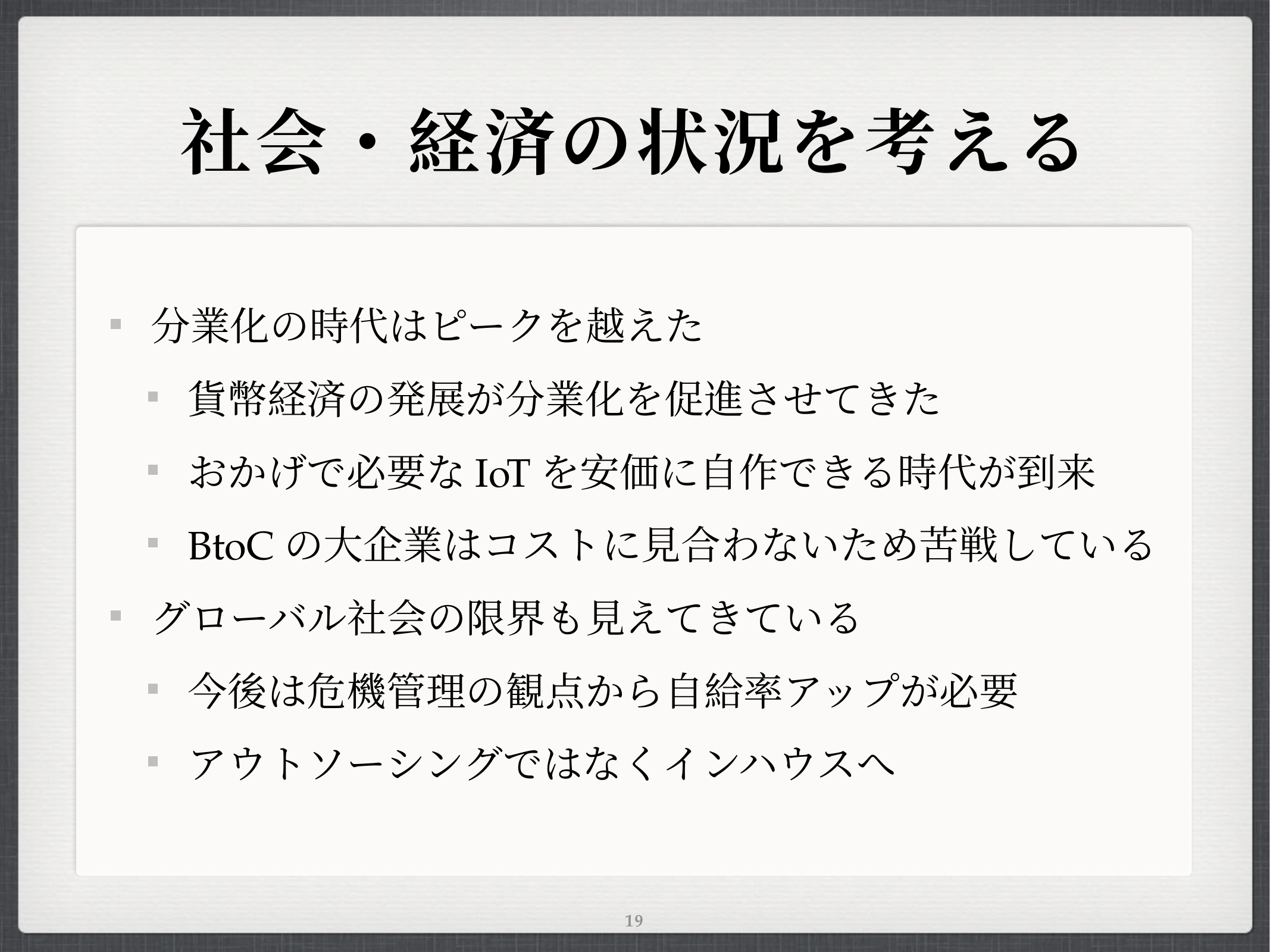

# 社会・経済の状況を考える
分業化の時代はピークを越えた
貨幣経済の発展が分業化を促進させてきた
おかげで必要なIoTを安価に自作できる時代が到来
BtoCの大企業はコストに見合わないため苦戦している
グローバル社会の限界も見えてきている
今後は危機管理の観点から自給率アップが必要
アウトソーシングではなくインハウスへ
19